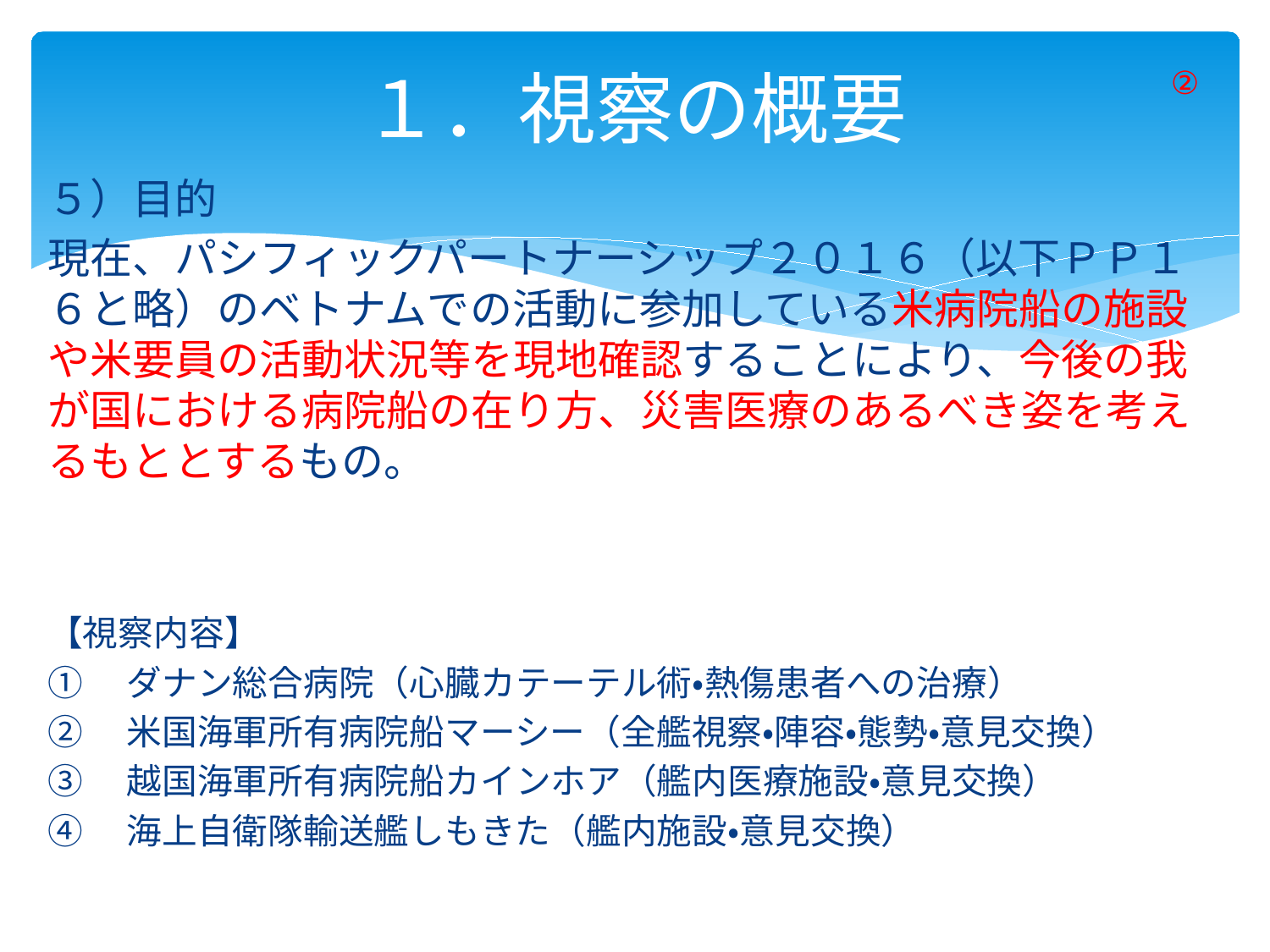

# １．視察の概要
②
５）目的
現在、パシフィックパートナーシップ２０１６（以下ＰＰ１６と略）のベトナムでの活動に参加している米病院船の施設や米要員の活動状況等を現地確認することにより、今後の我が国における病院船の在り方、災害医療のあるべき姿を考えるもととするもの。

【視察内容】
①　ダナン総合病院（心臓カテーテル術・熱傷患者への治療）
②　米国海軍所有病院船マーシー（全艦視察・陣容・態勢・意見交換）
③　越国海軍所有病院船カインホア（艦内医療施設・意見交換）
④　海上自衛隊輸送艦しもきた（艦内施設・意見交換）